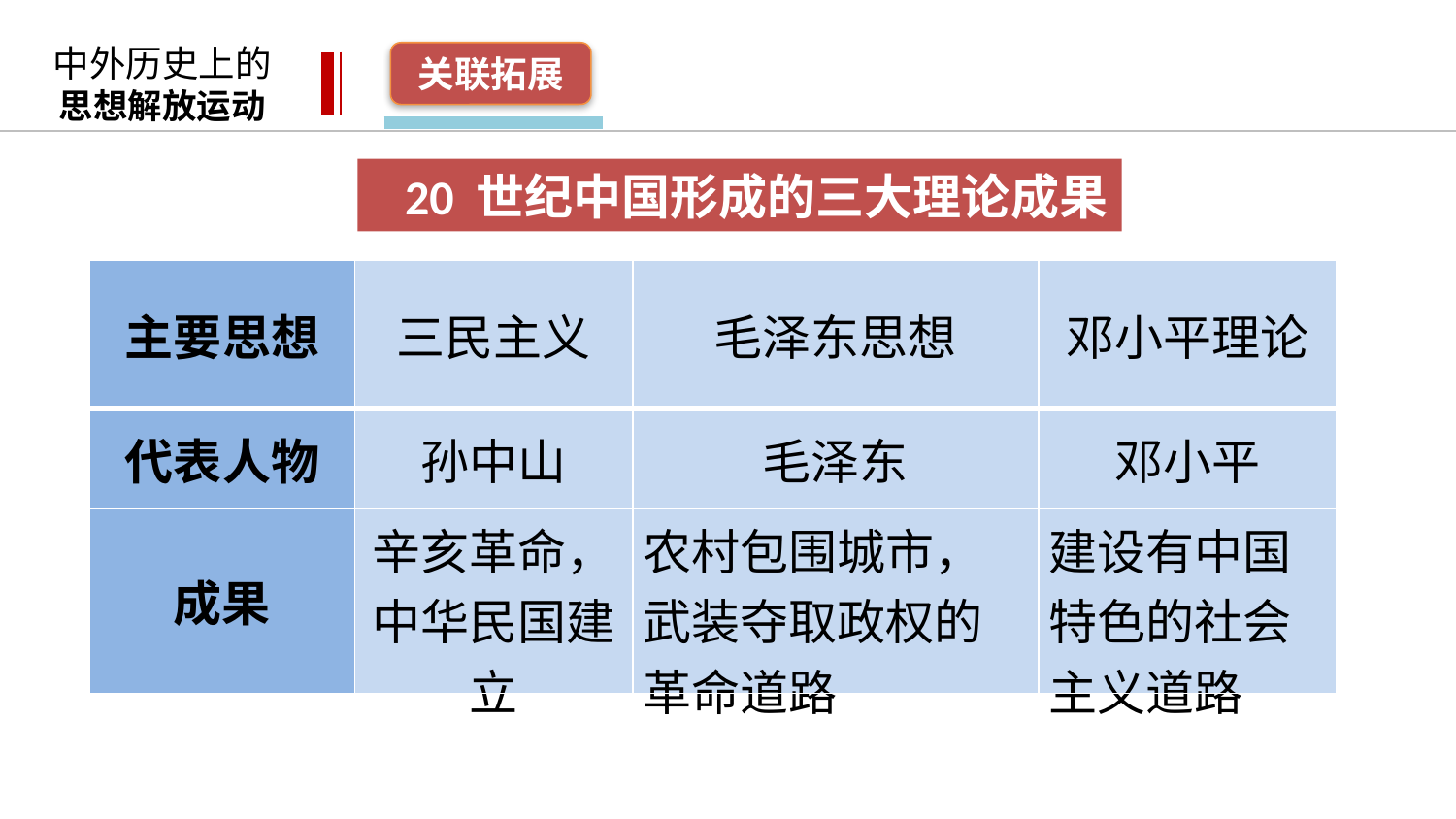

中外历史上的
思想解放运动
关联拓展
20 世纪中国形成的三大理论成果
| 主要思想 | 三民主义 | 毛泽东思想 | 邓小平理论 |
| --- | --- | --- | --- |
| 代表人物 | 孙中山 | 毛泽东 | 邓小平 |
| 成果 | 辛亥革命， 中华民国建立 | 农村包围城市， 武装夺取政权的革命道路 | 建设有中国特色的社会主义道路 |